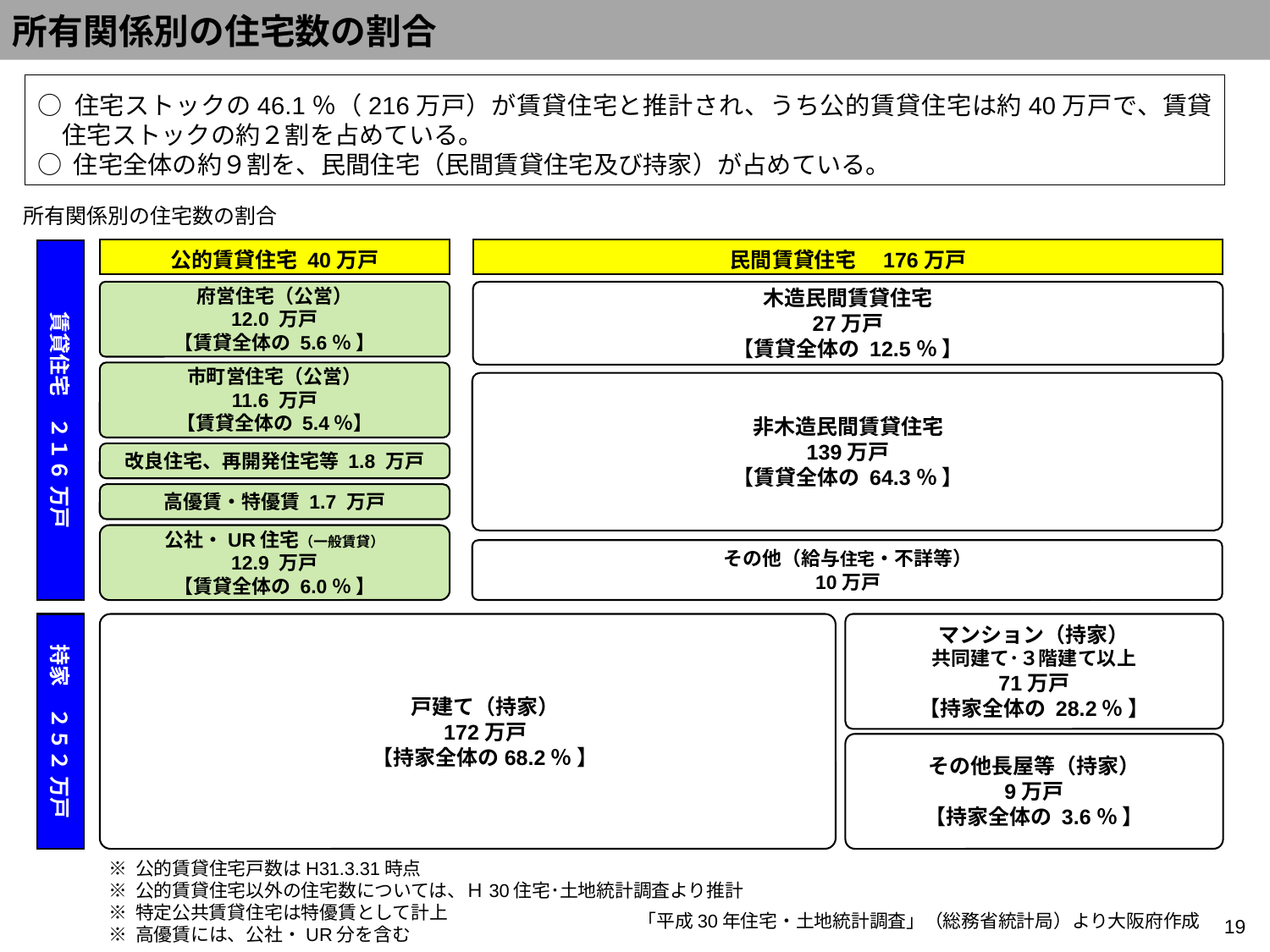

所有関係別の住宅数の割合
○ 住宅ストックの46.1％（216万戸）が賃貸住宅と推計され、うち公的賃貸住宅は約40万戸で、賃貸住宅ストックの約２割を占めている。
○ 住宅全体の約９割を、民間住宅（民間賃貸住宅及び持家）が占めている。
所有関係別の住宅数の割合
民間賃貸住宅　176万戸
公的賃貸住宅 40万戸
賃貸住宅　２１６ 万戸

府営住宅（公営）
12.0 万戸
【賃貸全体の 5.6％ 】
木造民間賃貸住宅
27万戸
【賃貸全体の 12.5％ 】

市町営住宅（公営）
11.6 万戸
【賃貸全体の 5.4％】

非木造民間賃貸住宅
139万戸
【賃貸全体の 64.3％ 】

改良住宅、再開発住宅等 1.8 万戸

高優賃・特優賃 1.7 万戸

公社・UR住宅（一般賃貸）
12.9 万戸
【賃貸全体の 6.0％ 】

その他（給与住宅・不詳等）
10万戸
持家　２５２ 万戸

マンション（持家）
共同建て･３階建て以上
71万戸
【持家全体の 28.2％ 】
戸建て（持家）
172万戸
【持家全体の68.2％ 】

その他長屋等（持家）
9万戸
【持家全体の 3.6％ 】
※ 公的賃貸住宅戸数はH31.3.31時点
※ 公的賃貸住宅以外の住宅数については、Ｈ30住宅･土地統計調査より推計
※ 特定公共賃貸住宅は特優賃として計上
※ 高優賃には、公社・UR分を含む
「平成30年住宅・土地統計調査」（総務省統計局）より大阪府作成
19